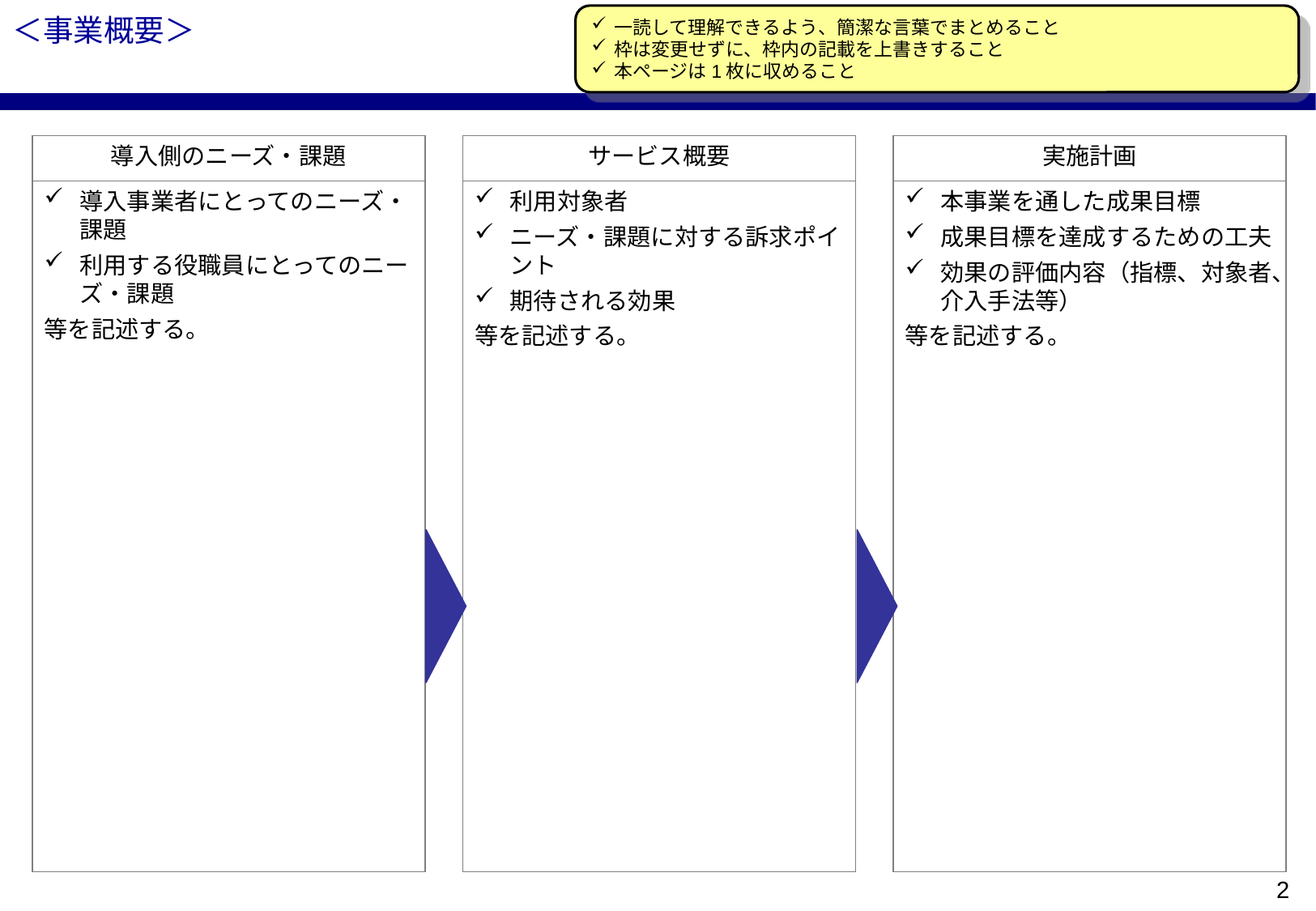

一読して理解できるよう、簡潔な言葉でまとめること
枠は変更せずに、枠内の記載を上書きすること
本ページは1枚に収めること
＜事業概要＞
導入側のニーズ・課題
サービス概要
実施計画
導入事業者にとってのニーズ・課題
利用する役職員にとってのニーズ・課題
等を記述する。
利用対象者
ニーズ・課題に対する訴求ポイント
期待される効果
等を記述する。
本事業を通した成果目標
成果目標を達成するための工夫
効果の評価内容（指標、対象者、介入手法等）
等を記述する。